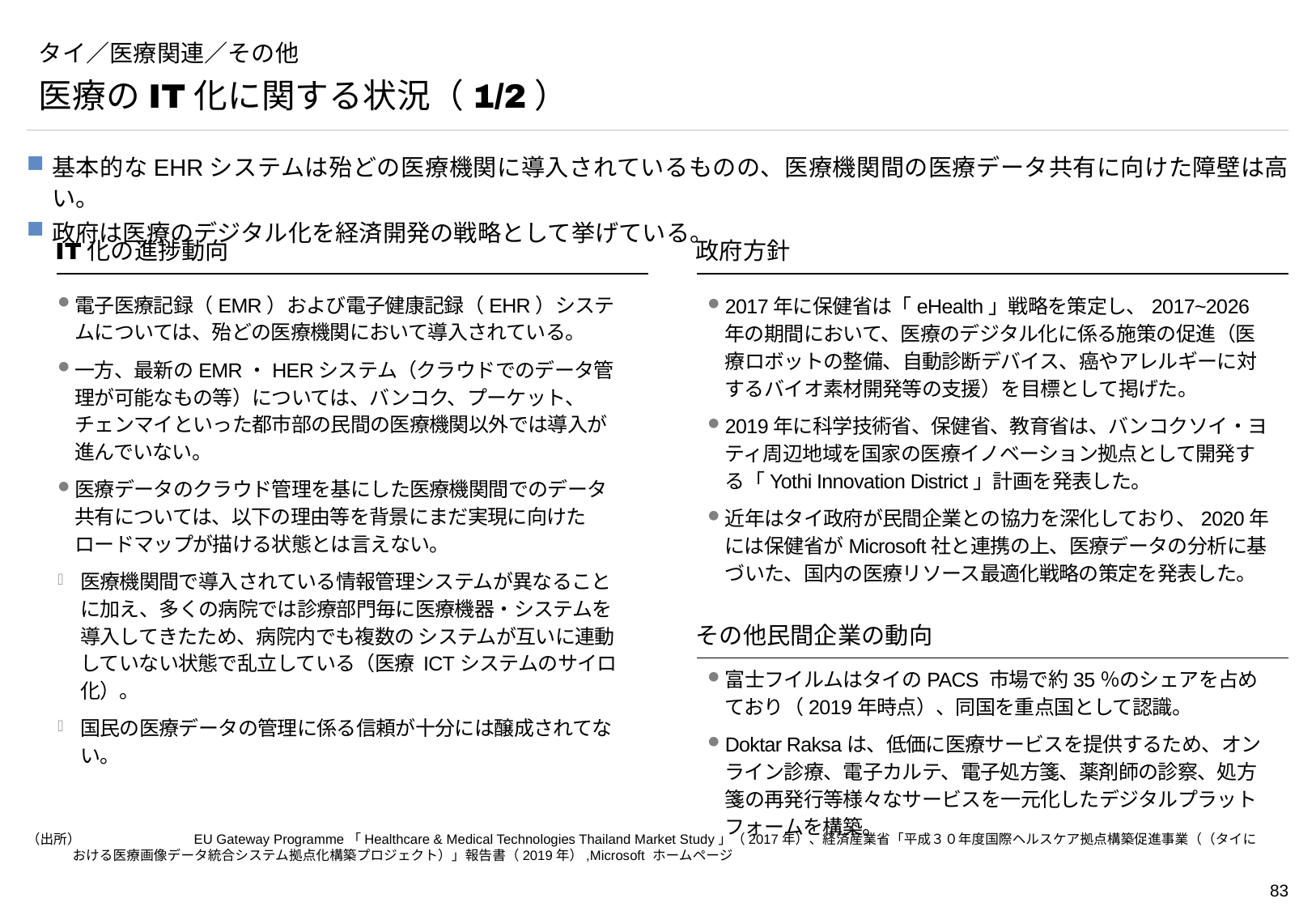

# タイ／医療関連／その他
医療のIT化に関する状況（1/2）
基本的なEHRシステムは殆どの医療機関に導入されているものの、医療機関間の医療データ共有に向けた障壁は高い。
政府は医療のデジタル化を経済開発の戦略として挙げている。
IT化の進捗動向
政府方針
電子医療記録（EMR）および電子健康記録（EHR）システムについては、殆どの医療機関において導入されている。
一方、最新のEMR・HERシステム（クラウドでのデータ管理が可能なもの等）については、バンコク、プーケット、チェンマイといった都市部の民間の医療機関以外では導入が進んでいない。
医療データのクラウド管理を基にした医療機関間でのデータ共有については、以下の理由等を背景にまだ実現に向けたロードマップが描ける状態とは言えない。
医療機関間で導入されている情報管理システムが異なることに加え、多くの病院では診療部門毎に医療機器・システムを導入してきたため、病院内でも複数の システムが互いに連動していない状態で乱立している（医療 ICTシステムのサイロ化）。
国民の医療データの管理に係る信頼が十分には醸成されてない。
2017年に保健省は「eHealth」戦略を策定し、2017~2026年の期間において、医療のデジタル化に係る施策の促進（医療ロボットの整備、自動診断デバイス、癌やアレルギーに対するバイオ素材開発等の支援）を目標として掲げた。
2019年に科学技術省、保健省、教育省は、バンコクソイ・ヨティ周辺地域を国家の医療イノベーション拠点として開発する「Yothi Innovation District」計画を発表した。
近年はタイ政府が民間企業との協力を深化しており、2020年には保健省がMicrosoft社と連携の上、医療データの分析に基づいた、国内の医療リソース最適化戦略の策定を発表した。
その他民間企業の動向
富士フイルムはタイのPACS 市場で約35％のシェアを占めており（2019年時点）、同国を重点国として認識。
Doktar Raksaは、低価に医療サービスを提供するため、オンライン診療、電子カルテ、電子処方箋、薬剤師の診察、処方箋の再発行等様々なサービスを一元化したデジタルプラットフォームを構築。
（出所）	EU Gateway Programme「Healthcare & Medical Technologies Thailand Market Study」（2017年）、経済産業省「平成３０年度国際ヘルスケア拠点構築促進事業（（タイにおける医療画像データ統合システム拠点化構築プロジェクト）」報告書（2019年）,Microsoft ホームページ